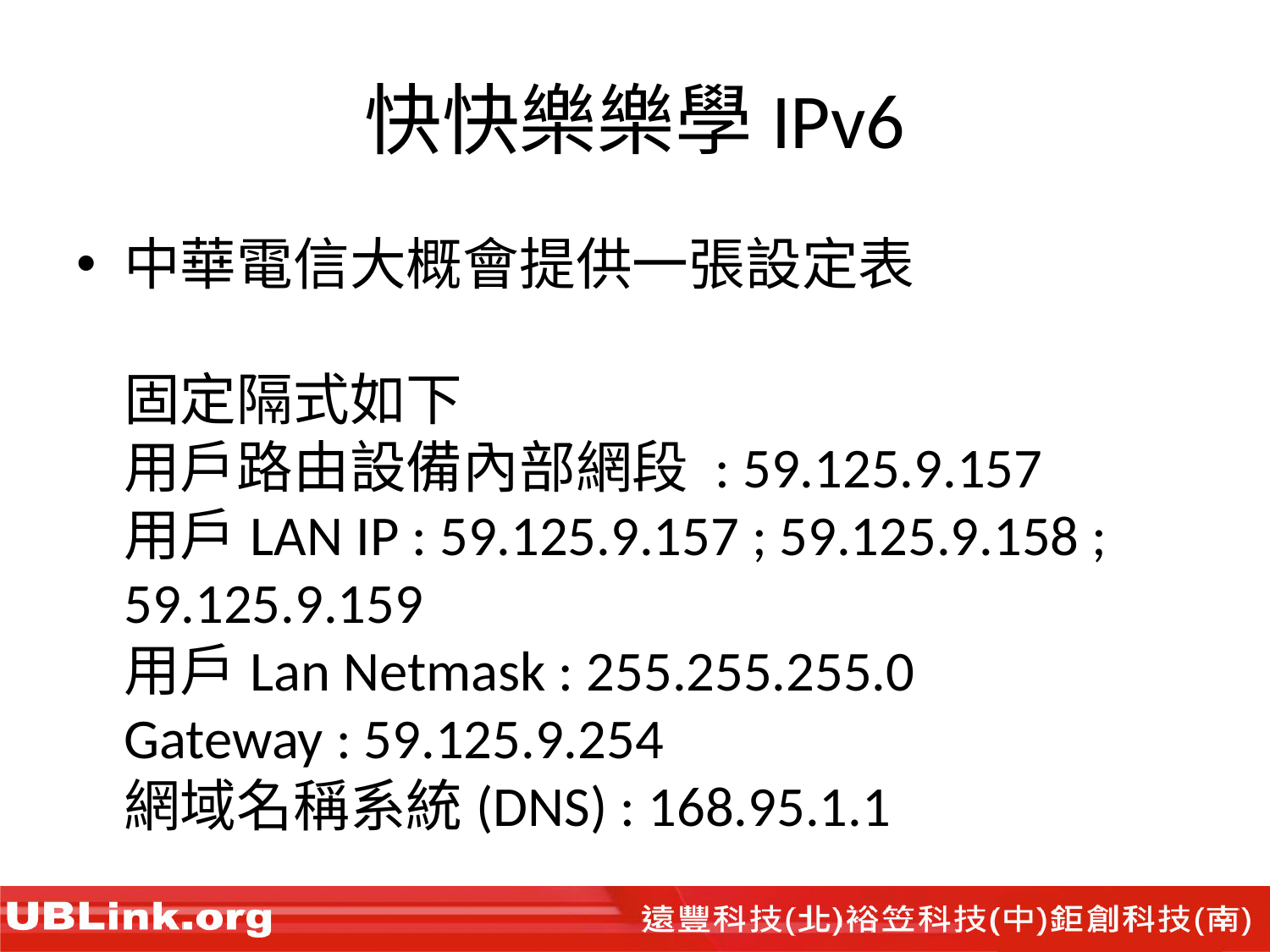

# 快快樂樂學IPv6
中華電信大概會提供一張設定表
 
固定隔式如下
用戶路由設備內部網段 : 59.125.9.157
用戶LAN IP : 59.125.9.157 ; 59.125.9.158 ; 59.125.9.159
用戶Lan Netmask : 255.255.255.0
Gateway : 59.125.9.254
網域名稱系統(DNS) : 168.95.1.1